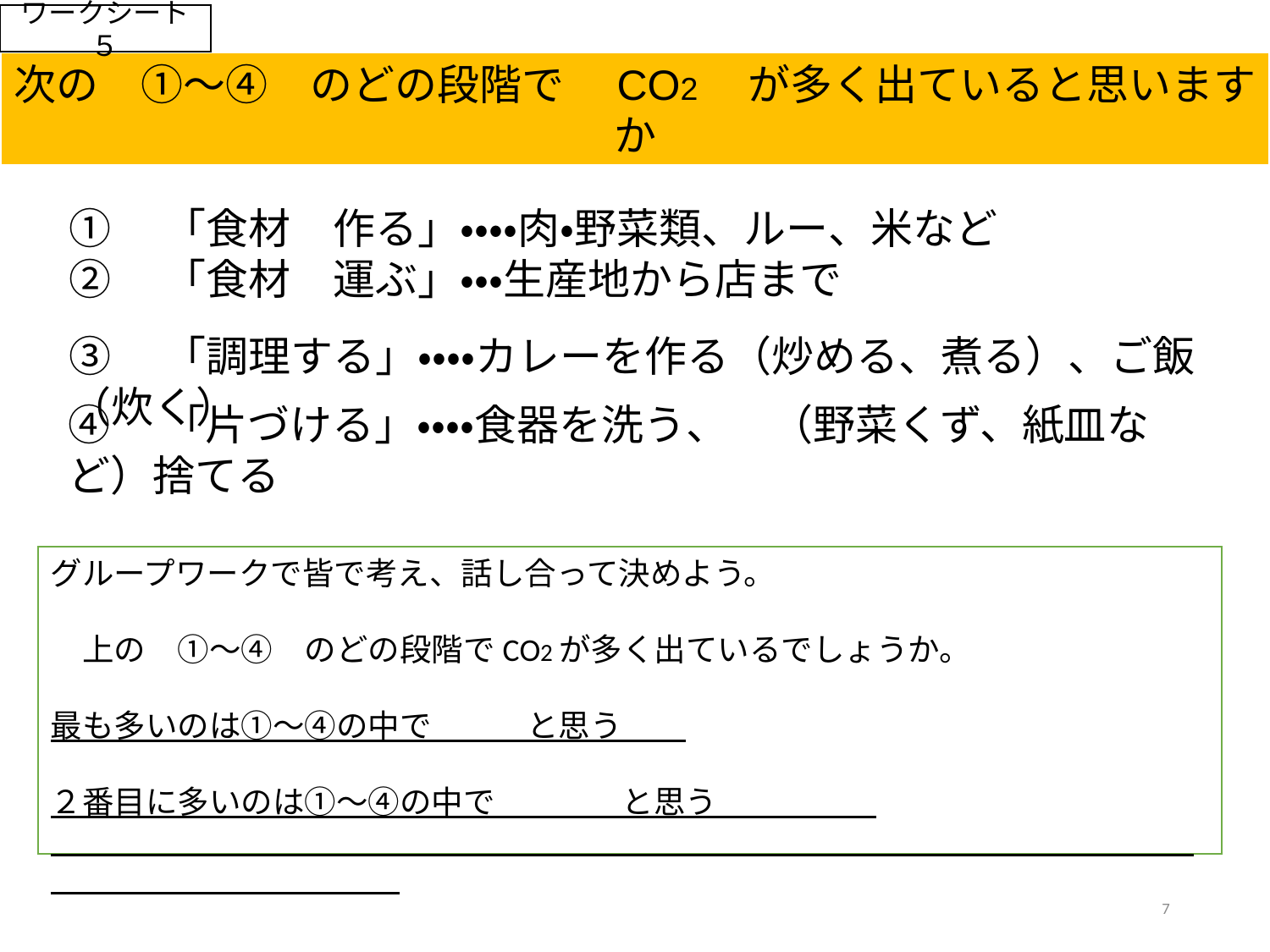

ワークシート５
次の　①～④　のどの段階で　CO2　が多く出ていると思いますか
①　「食材　作る」・・・・肉・野菜類、ルー、米など
②　「食材　運ぶ」・・・生産地から店まで
③　「調理する」・・・・カレーを作る（炒める、煮る）、ご飯（炊く）
④　「片づける」・・・・食器を洗う、　（野菜くず、紙皿など）捨てる
グループワークで皆で考え、話し合って決めよう。

　上の　①～④　のどの段階でCO2が多く出ているでしょうか。

最も多いのは①～④の中で　　　と思う

２番目に多いのは①～④の中で　　　　と思う

7